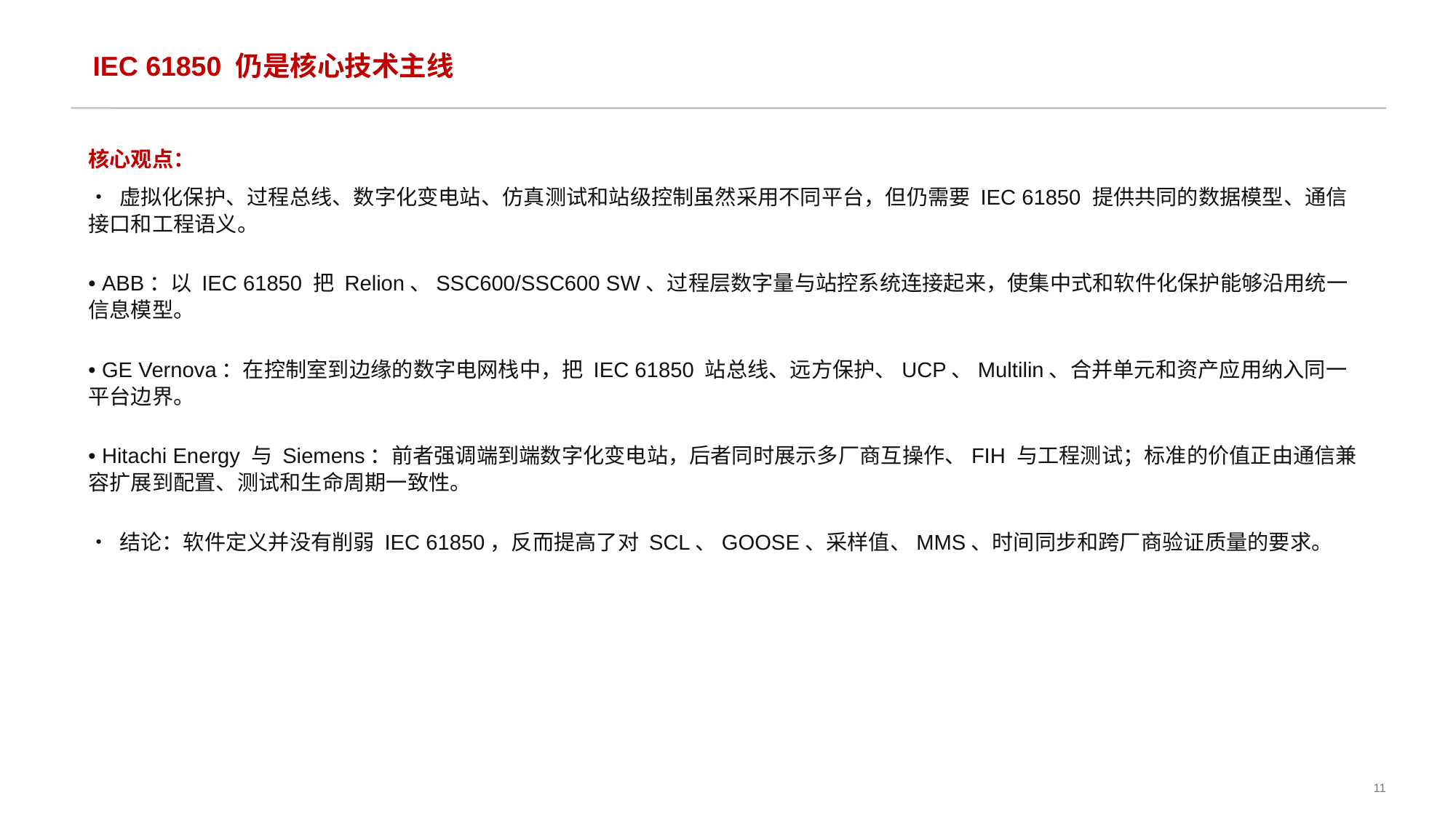

IEC 61850 仍是核心技术主线

核心观点：
• 虚拟化保护、过程总线、数字化变电站、仿真测试和站级控制虽然采用不同平台，但仍需要 IEC 61850 提供共同的数据模型、通信接口和工程语义。
• ABB：以 IEC 61850 把 Relion、SSC600/SSC600 SW、过程层数字量与站控系统连接起来，使集中式和软件化保护能够沿用统一信息模型。
• GE Vernova：在控制室到边缘的数字电网栈中，把 IEC 61850 站总线、远方保护、UCP、Multilin、合并单元和资产应用纳入同一平台边界。
• Hitachi Energy 与 Siemens：前者强调端到端数字化变电站，后者同时展示多厂商互操作、FIH 与工程测试；标准的价值正由通信兼容扩展到配置、测试和生命周期一致性。
• 结论：软件定义并没有削弱 IEC 61850，反而提高了对 SCL、GOOSE、采样值、MMS、时间同步和跨厂商验证质量的要求。
11